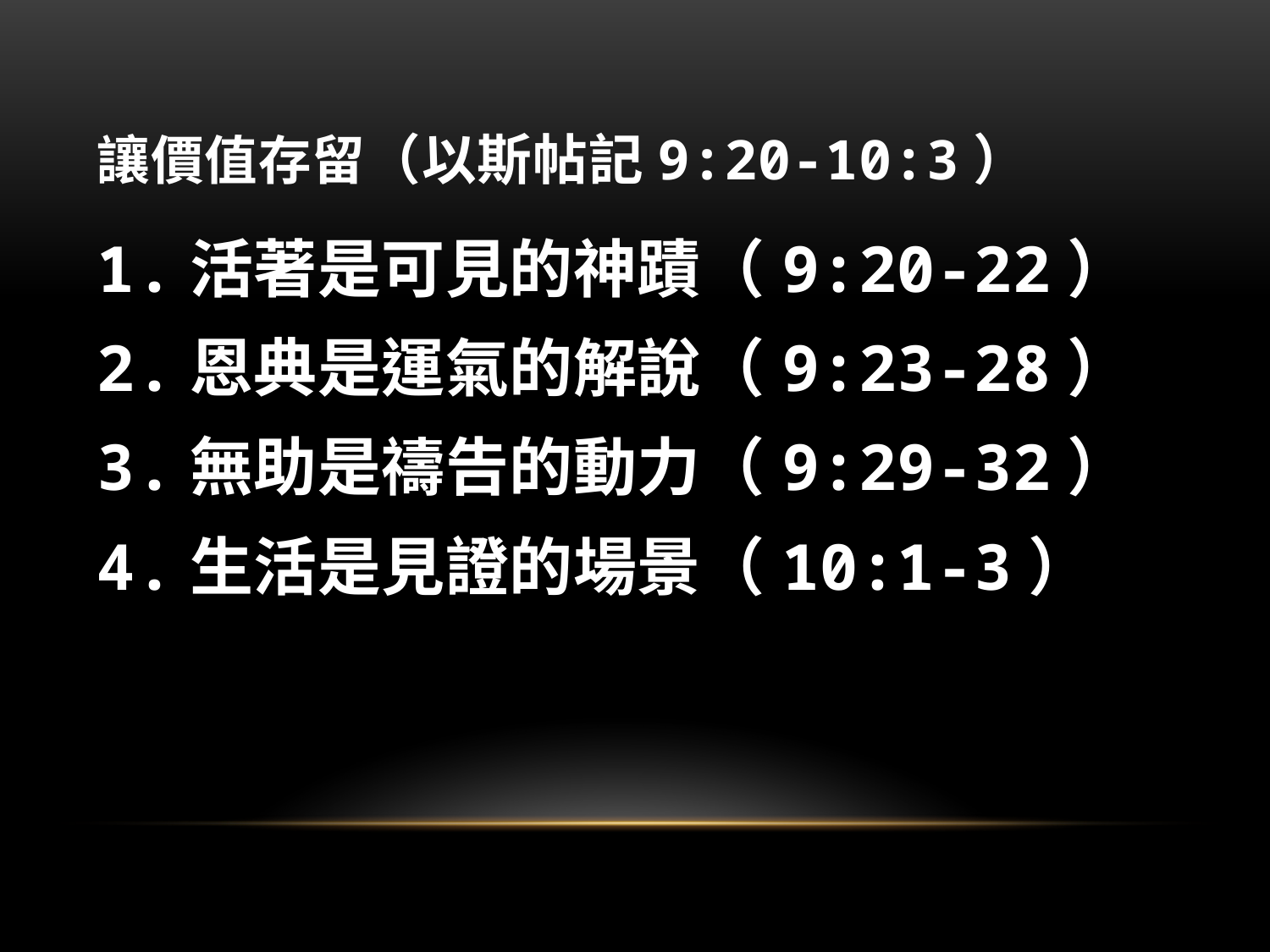

# 讓價值存留（以斯帖記9:20-10:3）
1.活著是可見的神蹟（9:20-22）
2.恩典是運氣的解說（9:23-28）
3.無助是禱告的動力（9:29-32）
4.生活是見證的場景（10:1-3）